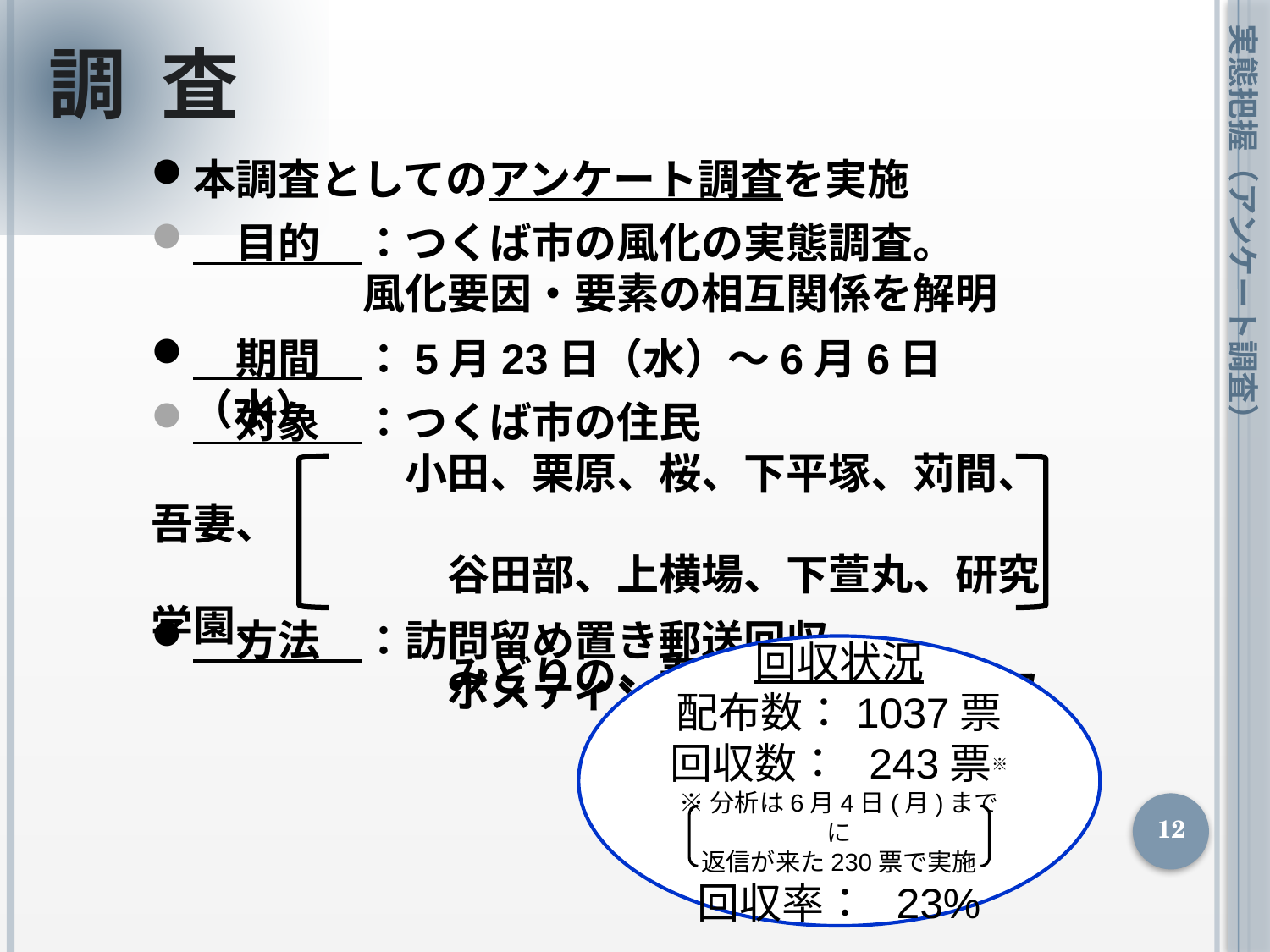

# 調  査
本調査としてのアンケート調査を実施
　目的　：つくば市の風化の実態調査。
　　　　　風化要因・要素の相互関係を解明
 実態把握（アンケート調査）
　期間　：5月23日（水）～6月6日（水）
　対象　：つくば市の住民
　　　　　　小田、栗原、桜、下平塚、苅間、吾妻、
　　　　　　　谷田部、上横場、下萱丸、研究学園、
　　　　　　　みどりの、春日等

　方法　：訪問留め置き郵送回収
　　　　　　　ポスティング留め置き郵送回収
回収状況
配布数：1037票
回収数：  243票※
※分析は6月4日(月)までに
返信が来た230票で実施
回収率：  23%
12